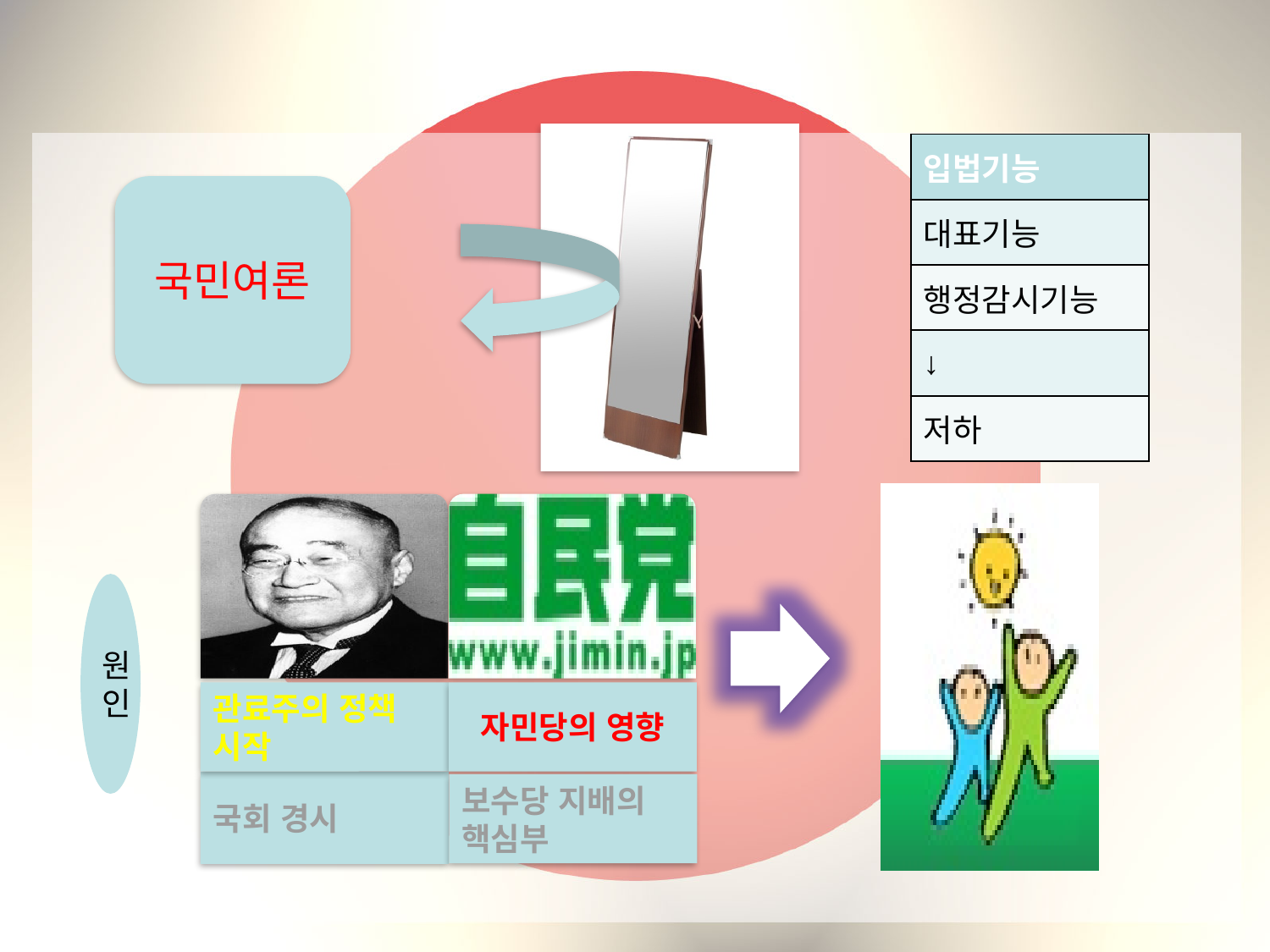

#

| 입법기능 |
| --- |
| 대표기능 |
| 행정감시기능 |
| ↓ |
| 저하 |
국민여론

원인

관료주의 정책 시작

자민당의 영향

국회 경시
보수당 지배의 핵심부